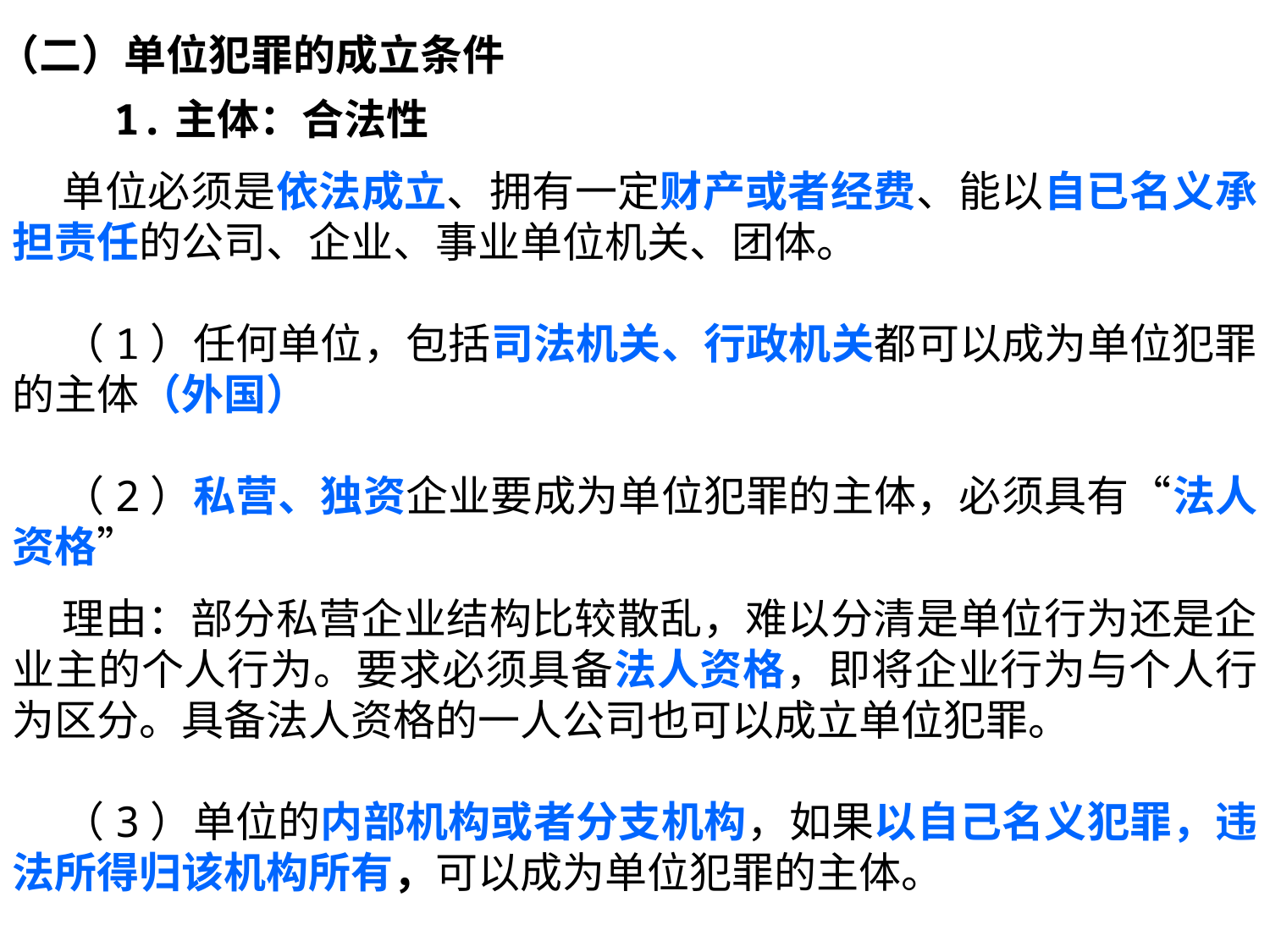

（二）单位犯罪的成立条件
    1.主体：合法性

    单位必须是依法成立、拥有一定财产或者经费、能以自已名义承担责任的公司、企业、事业单位机关、团体。

    （1）任何单位，包括司法机关、行政机关都可以成为单位犯罪的主体（外国）

    （2）私营、独资企业要成为单位犯罪的主体，必须具有“法人资格”

    理由：部分私营企业结构比较散乱，难以分清是单位行为还是企业主的个人行为。要求必须具备法人资格，即将企业行为与个人行为区分。具备法人资格的一人公司也可以成立单位犯罪。

    （3）单位的内部机构或者分支机构，如果以自己名义犯罪，违法所得归该机构所有，可以成为单位犯罪的主体。